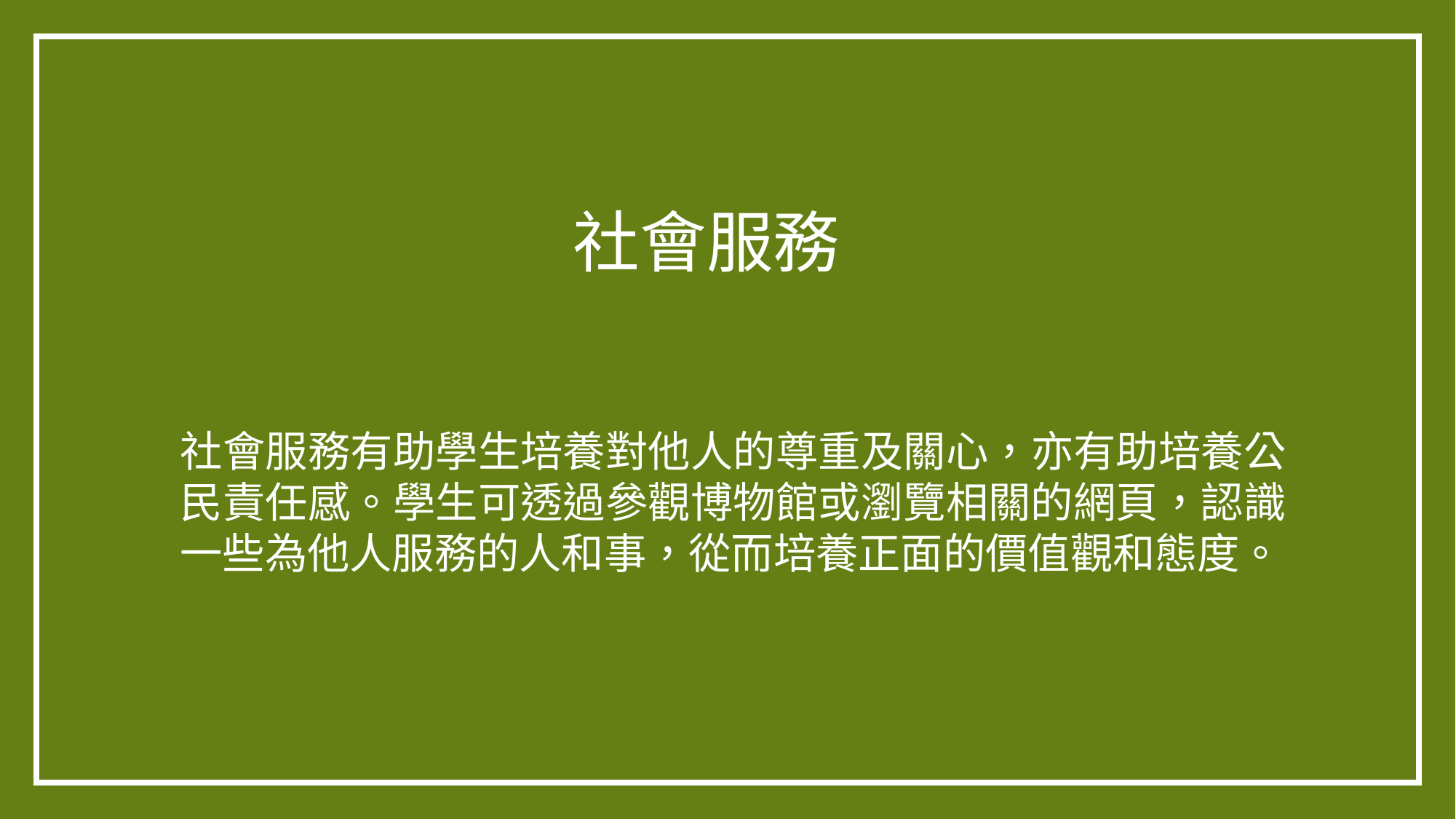

# 社會服務

社會服務有助學生培養對他人的尊重及關心，亦有助培養公民責任感。學生可透過參觀博物館或瀏覽相關的網頁，認識一些為他人服務的人和事，從而培養正面的價值觀和態度。